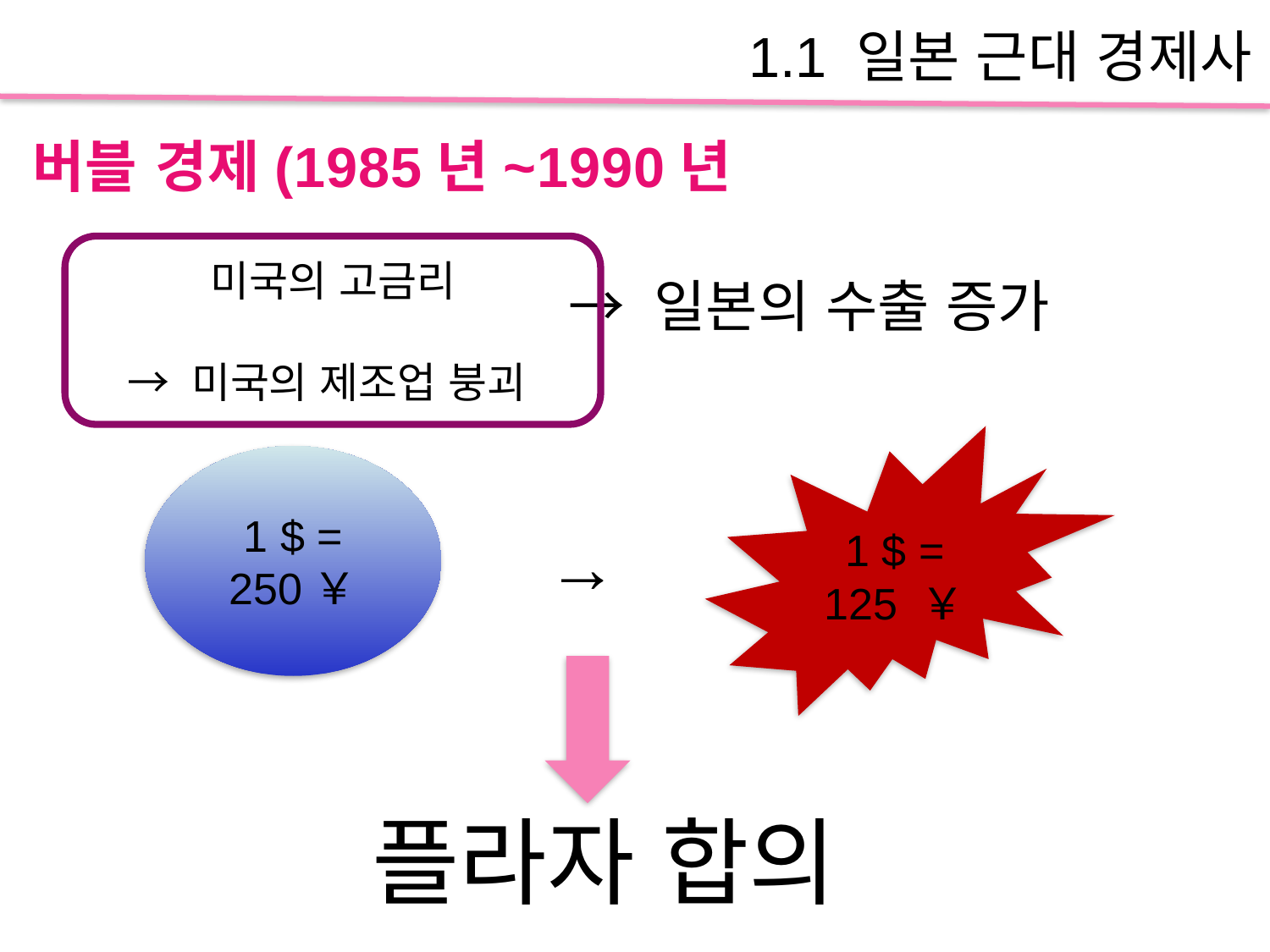

1.1 일본 근대 경제사

                                   → 일본의 수출 증가

버블 경제(1985년~1990년

미국의 고금리

→ 미국의 제조업 붕괴

1 $ = 125 ￥
1 $ = 250￥
→

플라자 합의